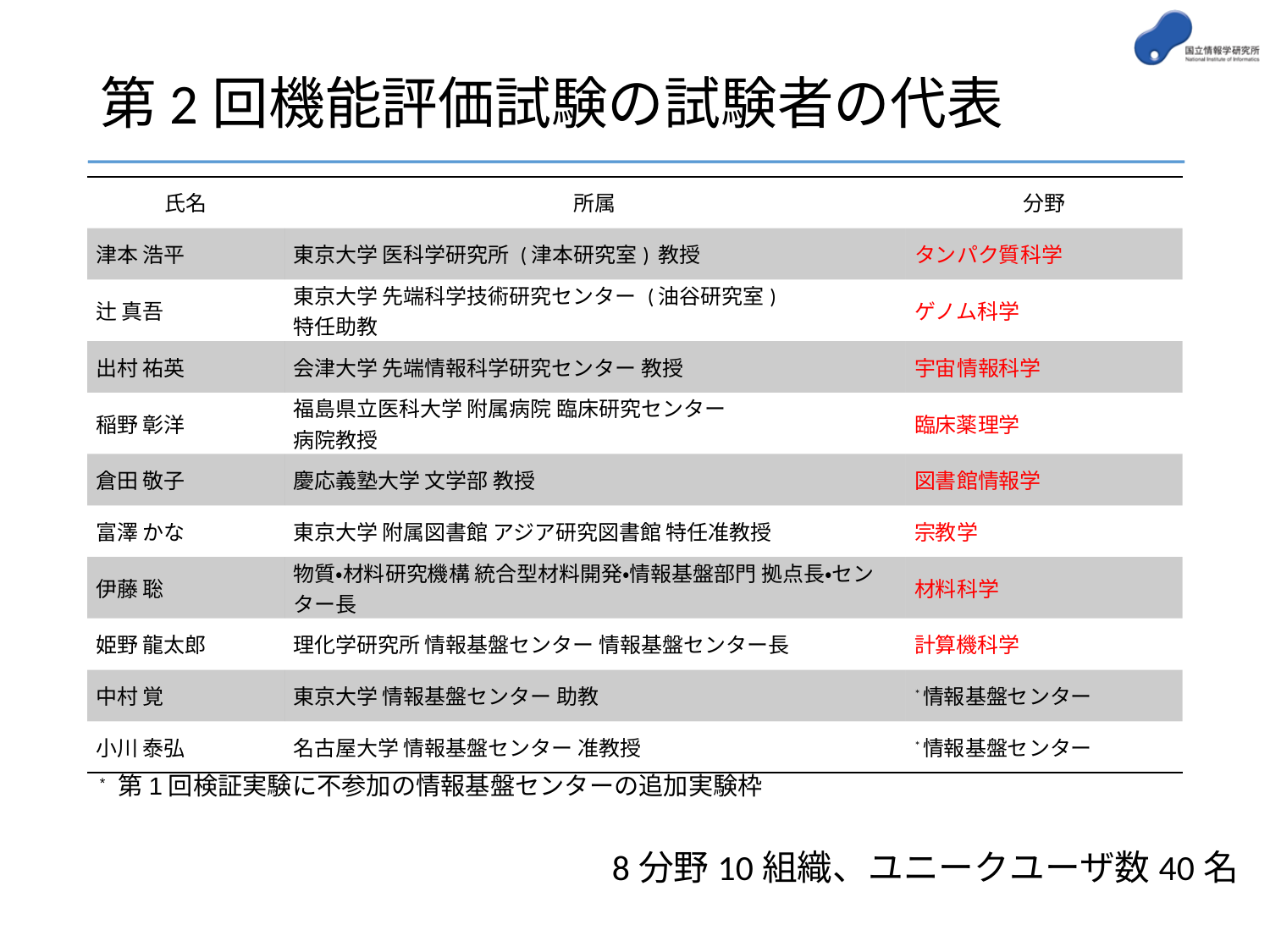

# 第2回機能評価試験の試験者の代表
| 氏名 | 所属 | 分野 |
| --- | --- | --- |
| 津本 浩平 | 東京大学 医科学研究所 (津本研究室) 教授 | タンパク質科学 |
| 辻 真吾 | 東京大学 先端科学技術研究センター (油谷研究室) 特任助教 | ゲノム科学 |
| 出村 祐英 | 会津大学 先端情報科学研究センター 教授 | 宇宙情報科学 |
| 稲野 彰洋 | 福島県立医科大学 附属病院 臨床研究センター 病院教授 | 臨床薬理学 |
| 倉田 敬子 | 慶応義塾大学 文学部 教授 | 図書館情報学 |
| 富澤 かな | 東京大学 附属図書館 アジア研究図書館 特任准教授 | 宗教学 |
| 伊藤 聡 | 物質・材料研究機構 統合型材料開発・情報基盤部門 拠点長・センター長 | 材料科学 |
| 姫野 龍太郎 | 理化学研究所 情報基盤センター 情報基盤センター長 | 計算機科学 |
| 中村 覚 | 東京大学 情報基盤センター 助教 | \*情報基盤センター |
| 小川 泰弘 | 名古屋大学 情報基盤センター 准教授 | \*情報基盤センター |

* 第1回検証実験に不参加の情報基盤センターの追加実験枠
8分野10組織、ユニークユーザ数40名